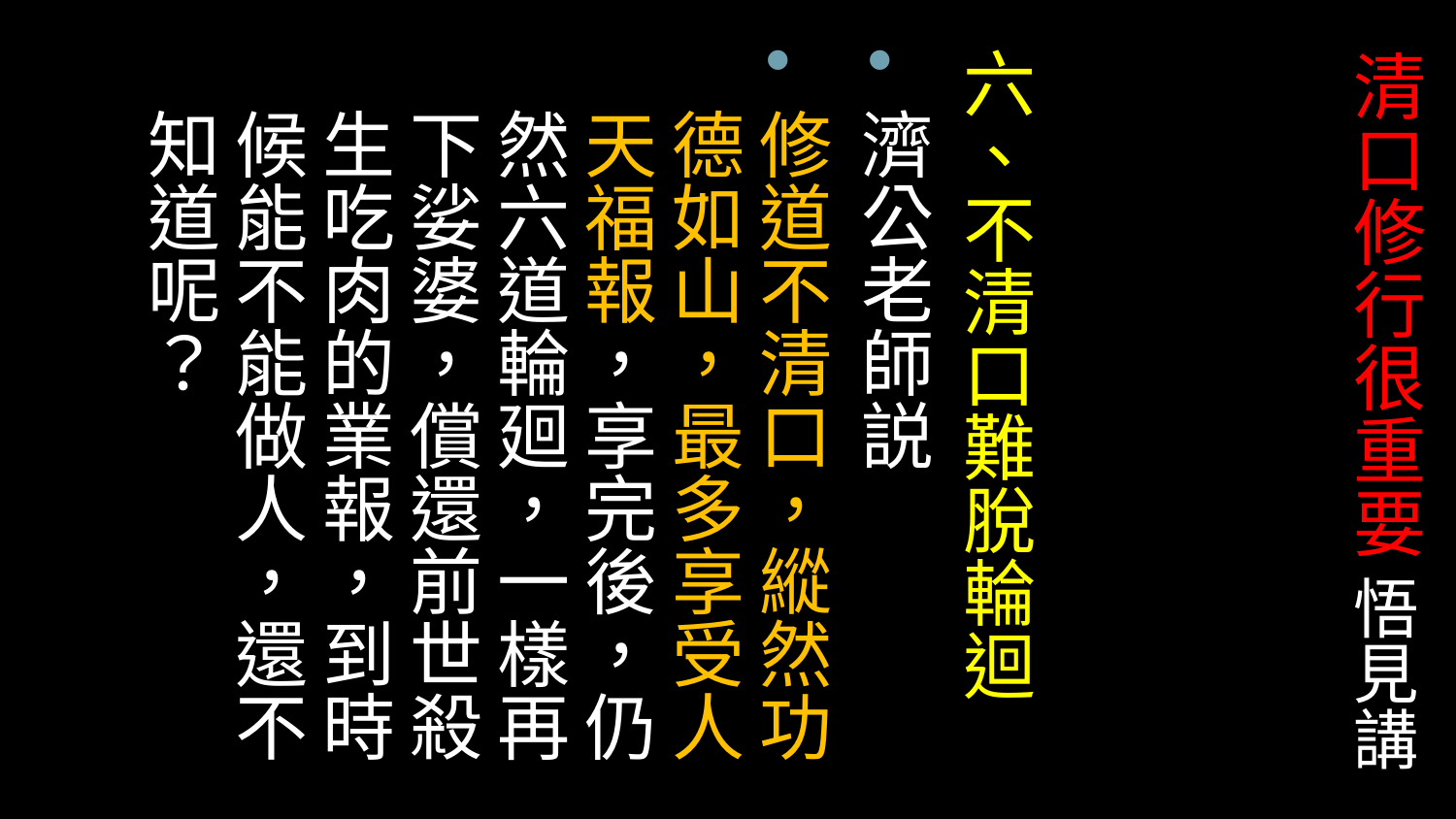

六、不清口難脫輪迴
濟公老師説
修道不清口，縱然功德如山，最多享受人天福報，享完後，仍然六道輪廻，一樣再下娑婆，償還前世殺生吃肉的業報，到時候能不能做人，還不知道呢？

# 清口修行很重要 悟見講